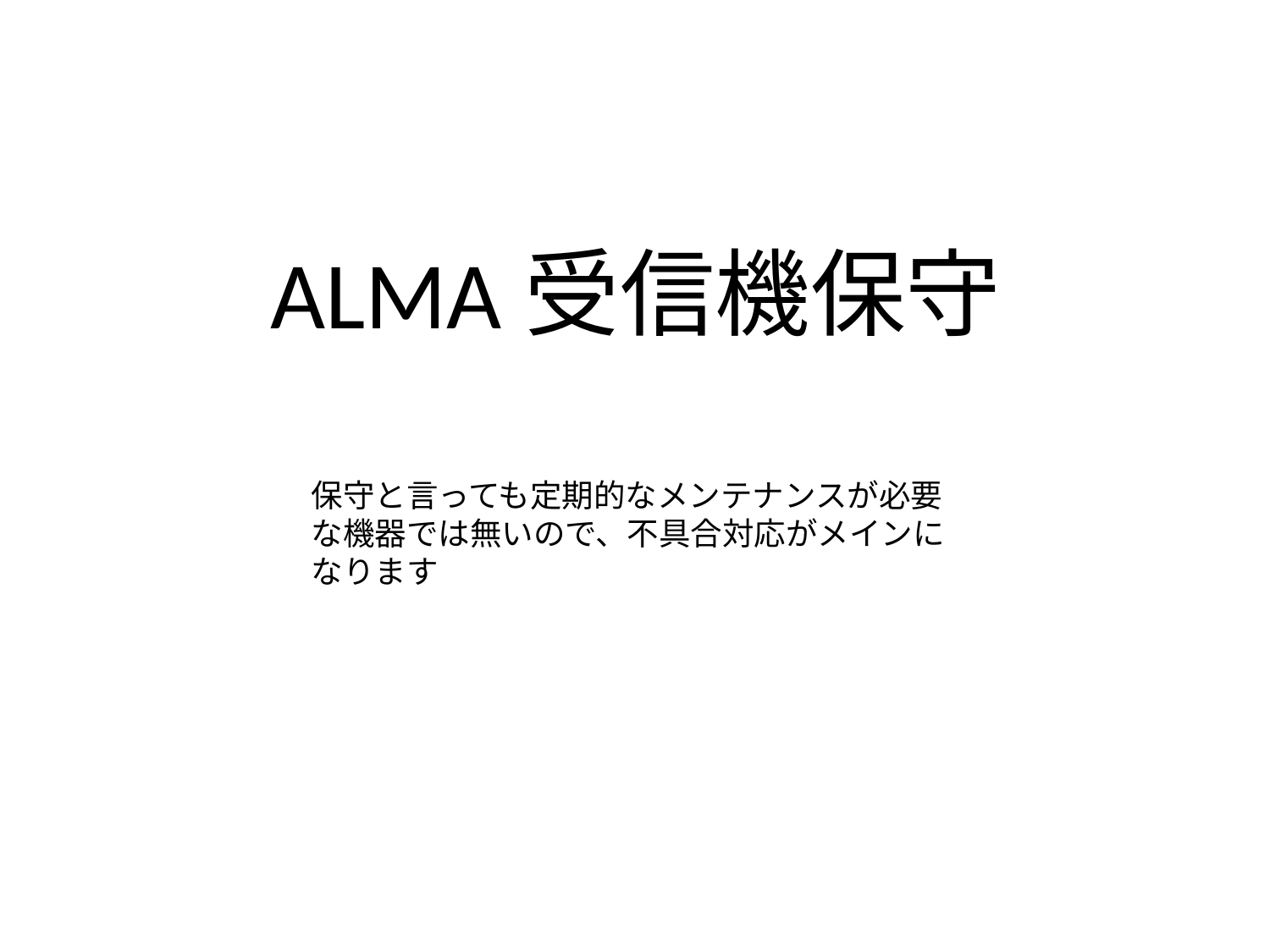

# ALMA受信機保守
保守と言っても定期的なメンテナンスが必要な機器では無いので、不具合対応がメインになります